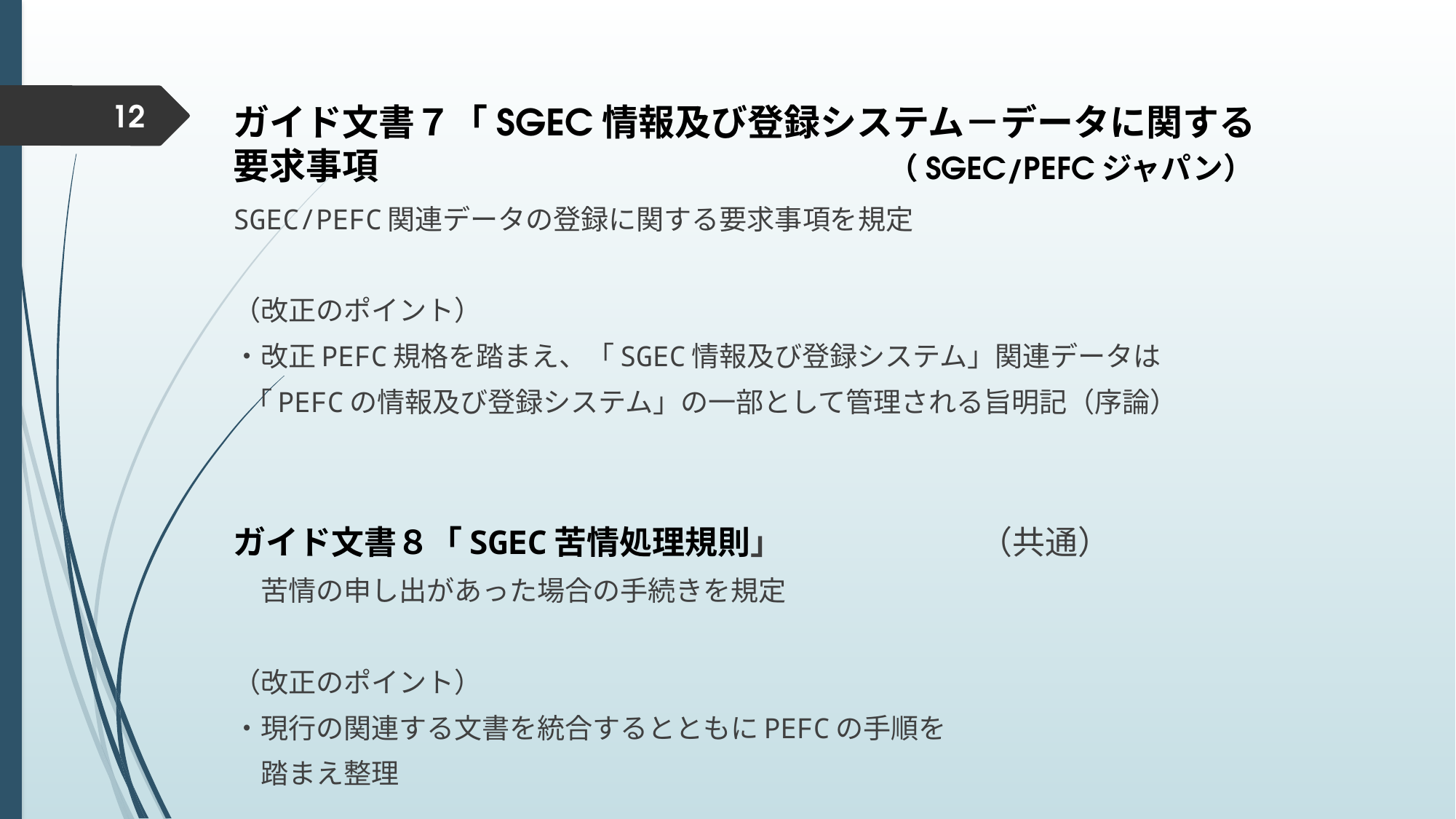

12
# ガイド文書７「SGEC情報及び登録システム－データに関する要求事項　　　　　　　　　　　　　　（SGEC/PEFCジャパン）
SGEC/PEFC関連データの登録に関する要求事項を規定

（改正のポイント）
・改正PEFC規格を踏まえ、「SGEC情報及び登録システム」関連データは
 「PEFCの情報及び登録システム」の一部として管理される旨明記（序論）

ガイド文書８「SGEC苦情処理規則」　　　　　　（共通）
　苦情の申し出があった場合の手続きを規定

（改正のポイント）
・現行の関連する文書を統合するとともにPEFCの手順を
　踏まえ整理